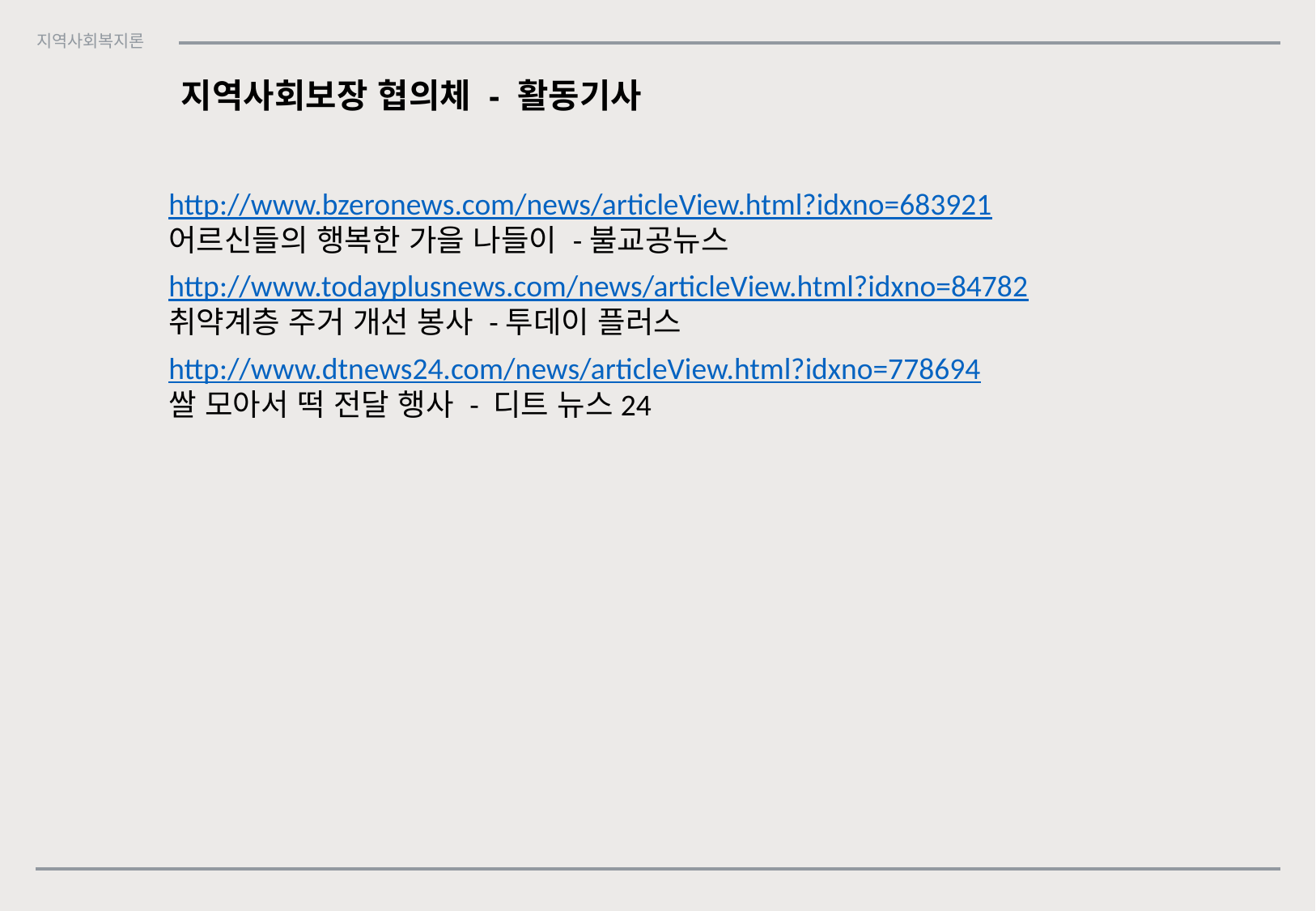

지역사회보장 협의체 - 활동기사
http://www.bzeronews.com/news/articleView.html?idxno=683921
어르신들의 행복한 가을 나들이 -불교공뉴스
http://www.todayplusnews.com/news/articleView.html?idxno=84782
취약계층 주거 개선 봉사 -투데이 플러스
http://www.dtnews24.com/news/articleView.html?idxno=778694
쌀 모아서 떡 전달 행사 - 디트 뉴스24